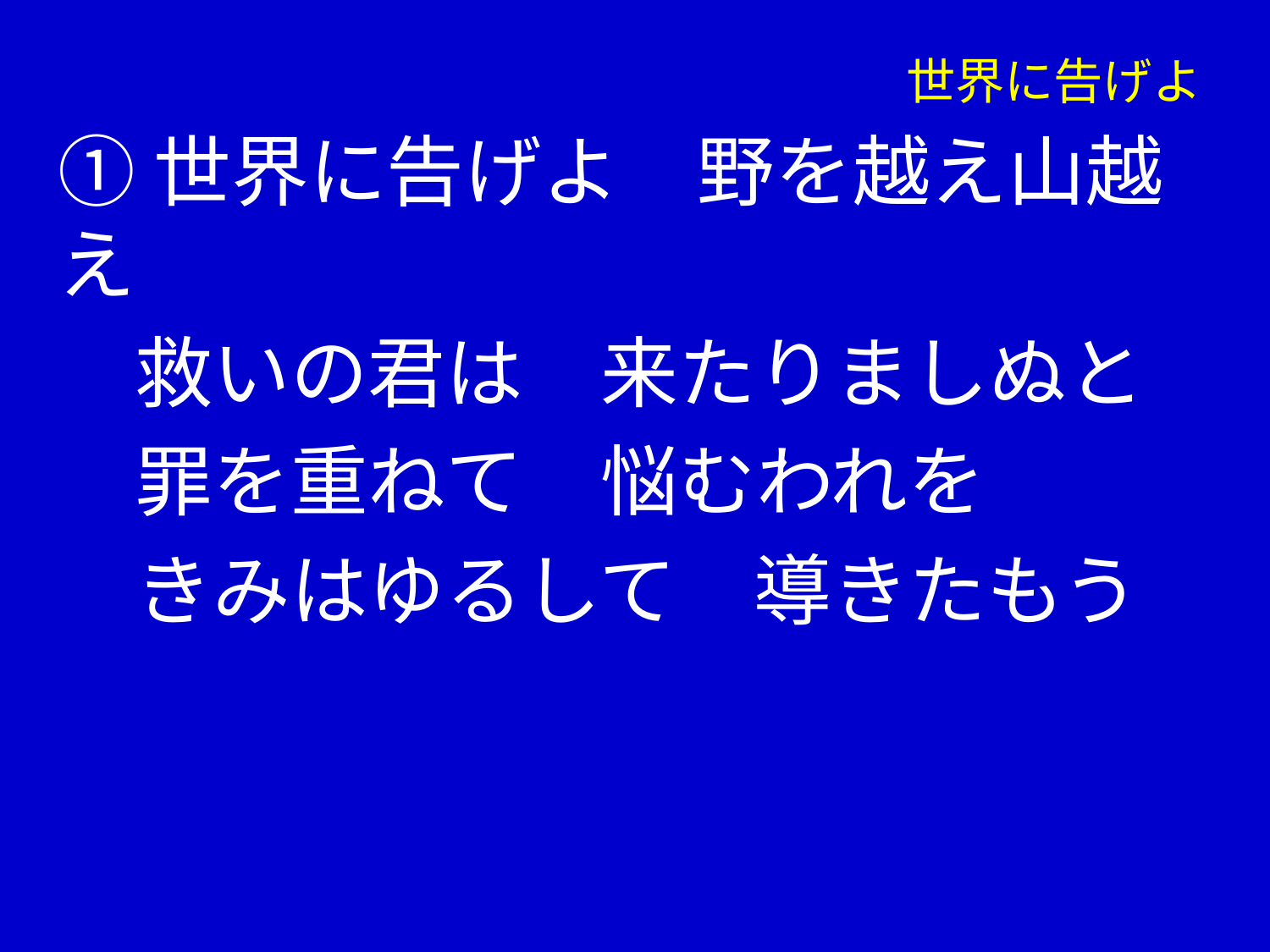

# 世界に告げよ
①世界に告げよ　野を越え山越え
　救いの君は　来たりましぬと
　罪を重ねて　悩むわれを
　きみはゆるして　導きたもう